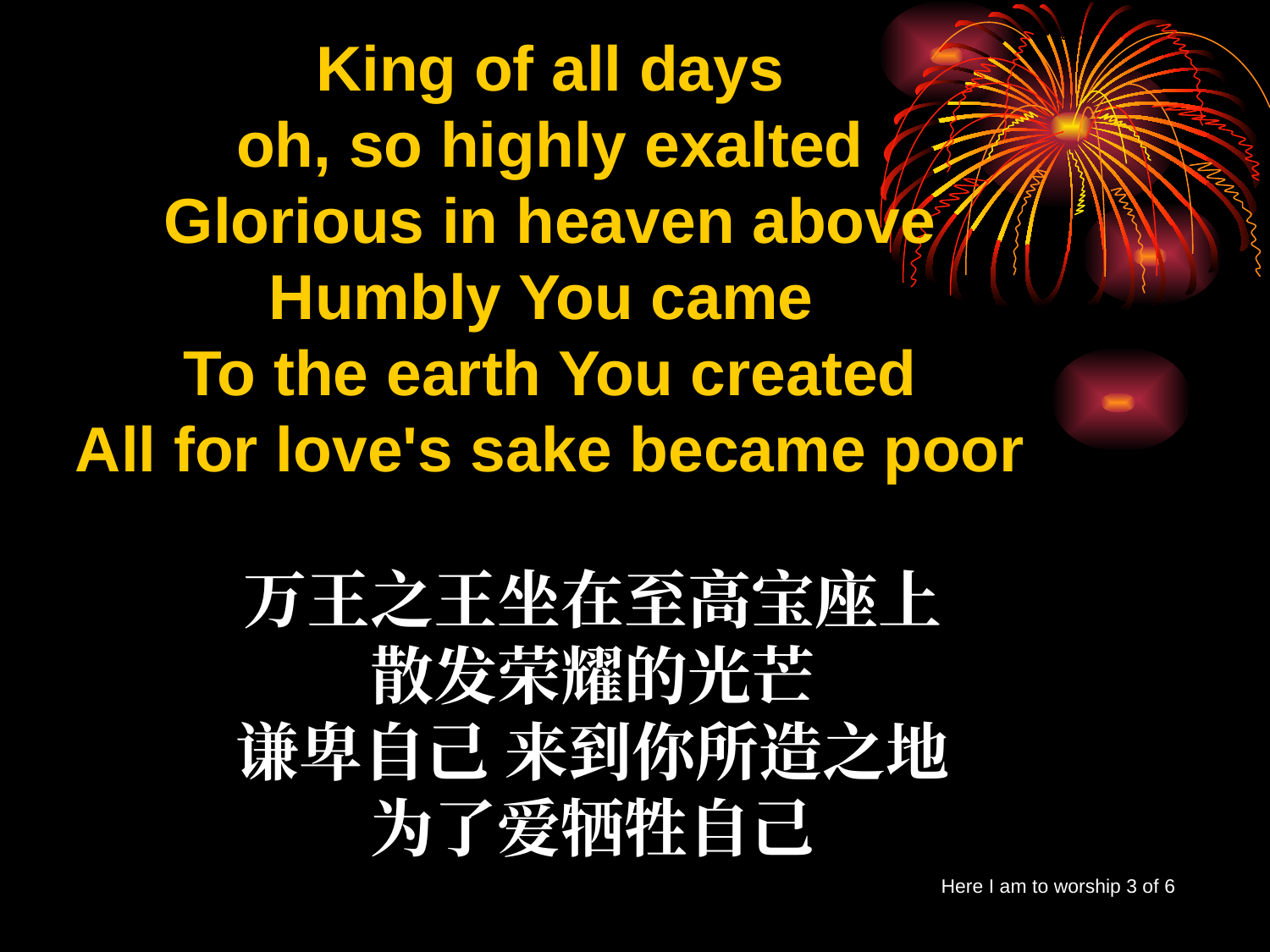

King of all days
oh, so highly exalted
Glorious in heaven above
Humbly You came
To the earth You created
All for love's sake became poor
万王之王坐在至高宝座上
散发荣耀的光芒
谦卑自己 来到你所造之地
为了爱牺牲自己
Here I am to worship 3 of 6